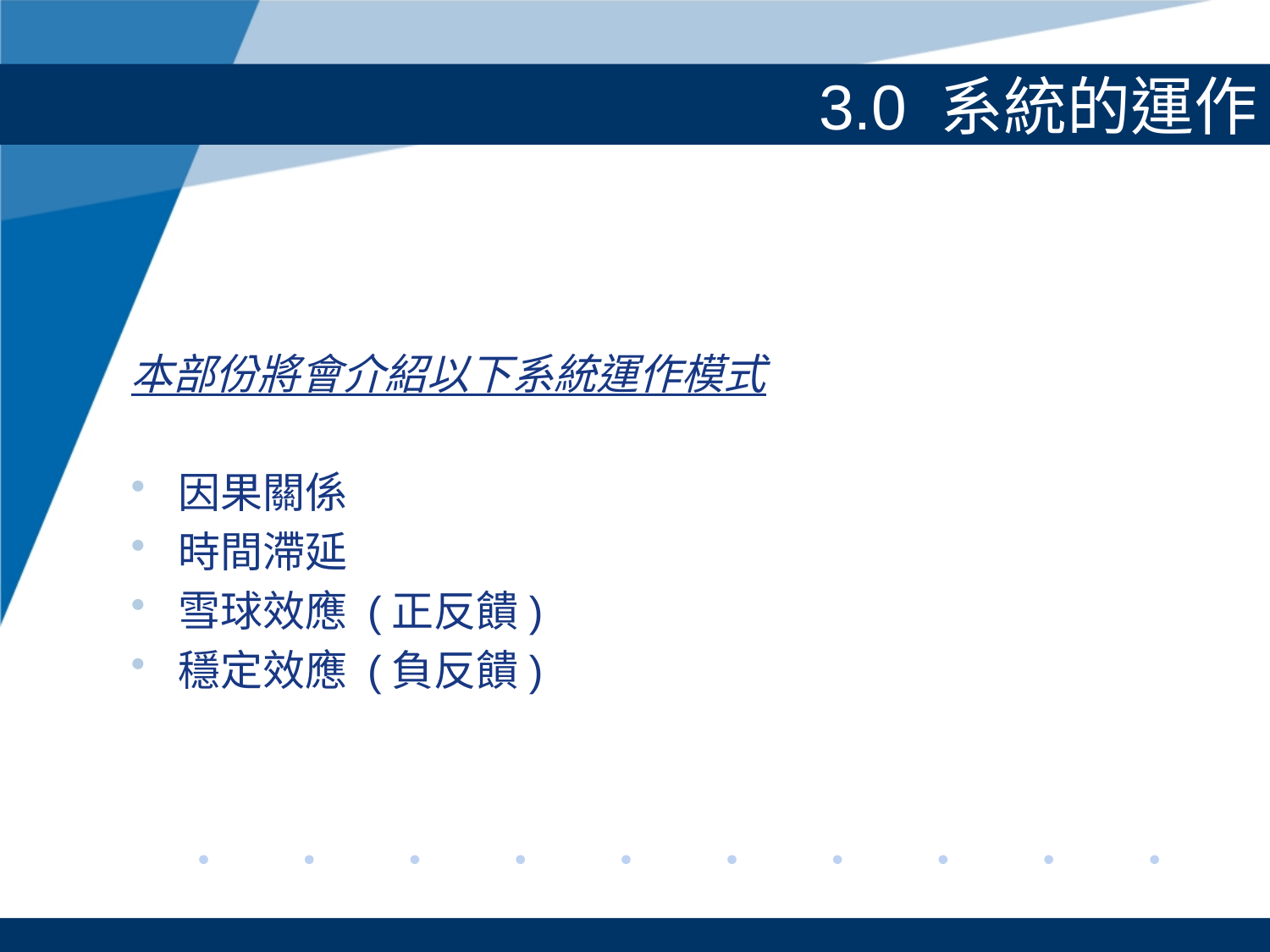

# 3.0 系統的運作

本部份將會介紹以下系統運作模式

因果關係
時間滯延
雪球效應 (正反饋)
穩定效應 (負反饋)